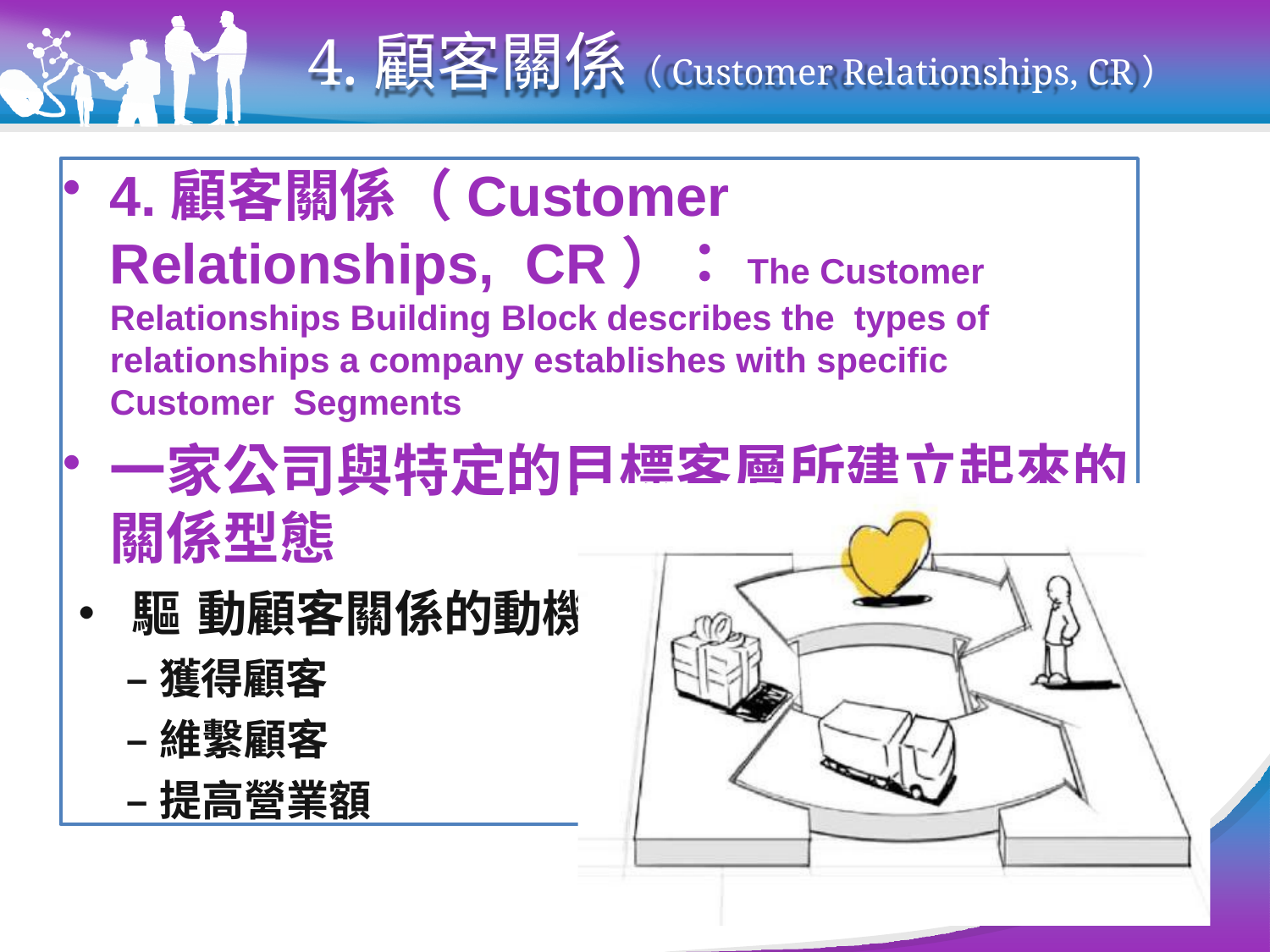

# 4.顧客關係（Customer Relationships, CR）

4.顧客關係（Customer Relationships,  CR）：The Customer Relationships Building Block describes the  types of relationships a company establishes with specific Customer  Segments
一家公司與特定的目標客層所建立起來的 關係型態
•驅動顧客關係的動機
–獲得顧客
–維繫顧客
–提高營業額

25